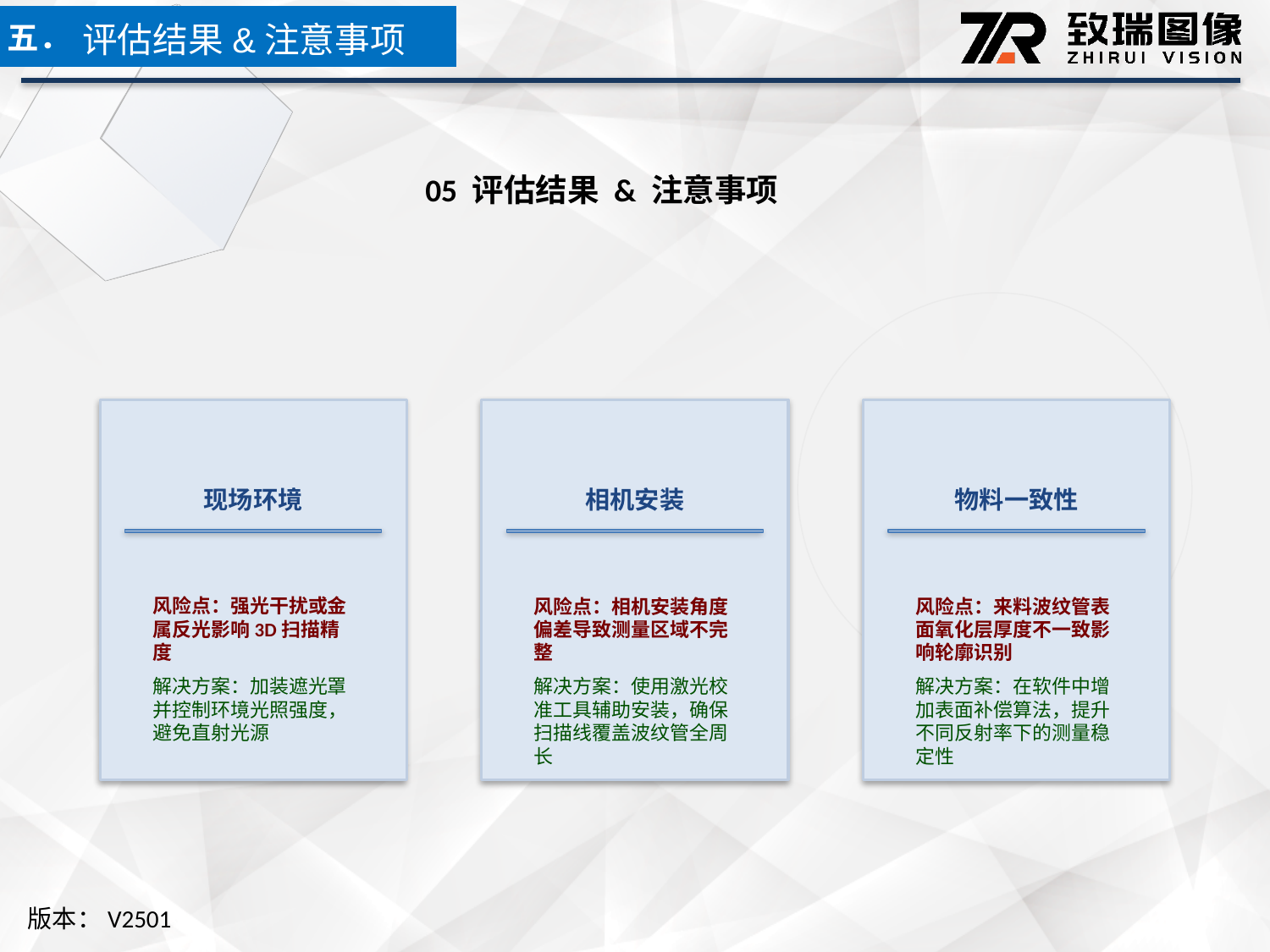

五．
评估结果&注意事项

05 评估结果 & 注意事项

现场环境

相机安装

物料一致性

风险点：强光干扰或金属反光影响3D扫描精度
解决方案：加装遮光罩并控制环境光照强度，避免直射光源

风险点：相机安装角度偏差导致测量区域不完整
解决方案：使用激光校准工具辅助安装，确保扫描线覆盖波纹管全周长

风险点：来料波纹管表面氧化层厚度不一致影响轮廓识别
解决方案：在软件中增加表面补偿算法，提升不同反射率下的测量稳定性